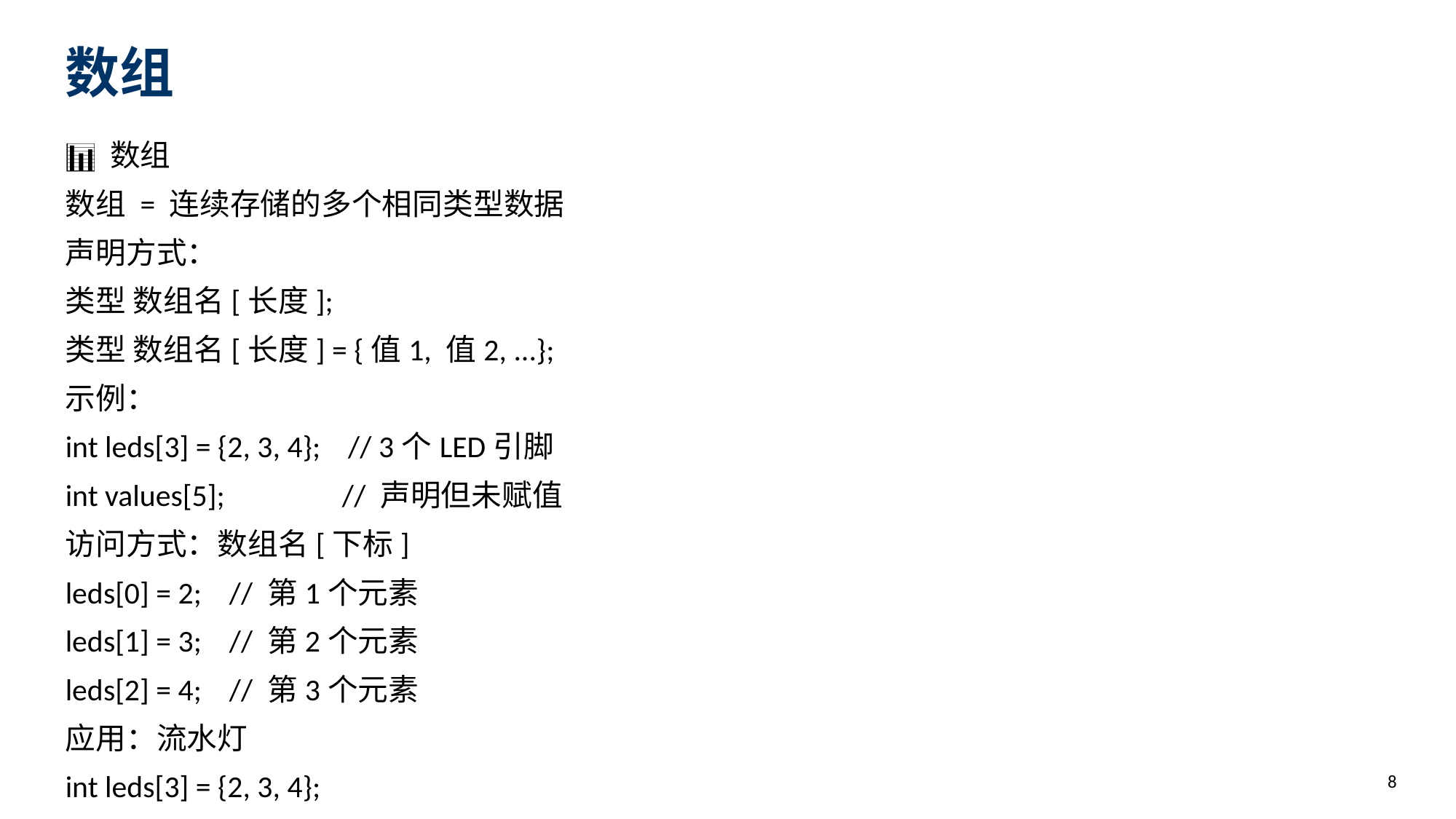

数组
📊 数组
数组 = 连续存储的多个相同类型数据
声明方式：
类型 数组名[长度];
类型 数组名[长度] = {值1, 值2, ...};
示例：
int leds[3] = {2, 3, 4};    // 3个LED引脚
int values[5];                 // 声明但未赋值
访问方式：数组名[下标]
leds[0] = 2;    // 第1个元素
leds[1] = 3;    // 第2个元素
leds[2] = 4;    // 第3个元素
应用：流水灯
int leds[3] = {2, 3, 4};
void setup() {
for (int i = 0; i < 3; i++) {
pinMode(leds[i], OUTPUT);
}
}
void loop() {
for (int i = 0; i < 3; i++) {
digitalWrite(leds[i], HIGH);
delay(200);
digitalWrite(leds[i], LOW);
}
}
8